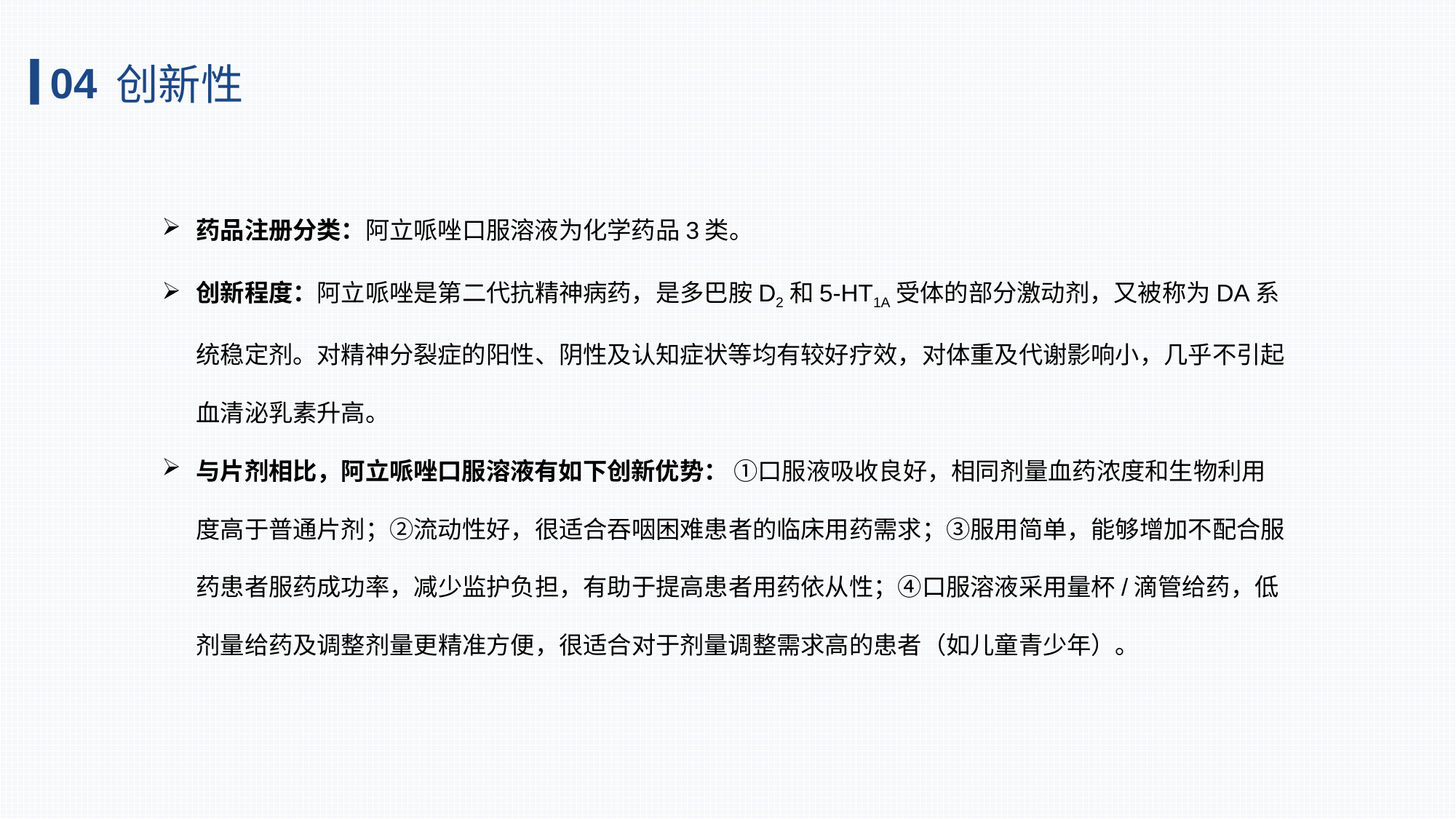

04
创新性

药品注册分类：阿立哌唑口服溶液为化学药品3类。
创新程度：阿立哌唑是第二代抗精神病药，是多巴胺D2和5-HT1A受体的部分激动剂，又被称为DA系统稳定剂。对精神分裂症的阳性、阴性及认知症状等均有较好疗效，对体重及代谢影响小，几乎不引起血清泌乳素升高。
与片剂相比，阿立哌唑口服溶液有如下创新优势： ①口服液吸收良好，相同剂量血药浓度和生物利用度高于普通片剂；②流动性好，很适合吞咽困难患者的临床用药需求；③服用简单，能够增加不配合服药患者服药成功率，减少监护负担，有助于提高患者用药依从性；④口服溶液采用量杯/滴管给药，低剂量给药及调整剂量更精准方便，很适合对于剂量调整需求高的患者（如儿童青少年）。